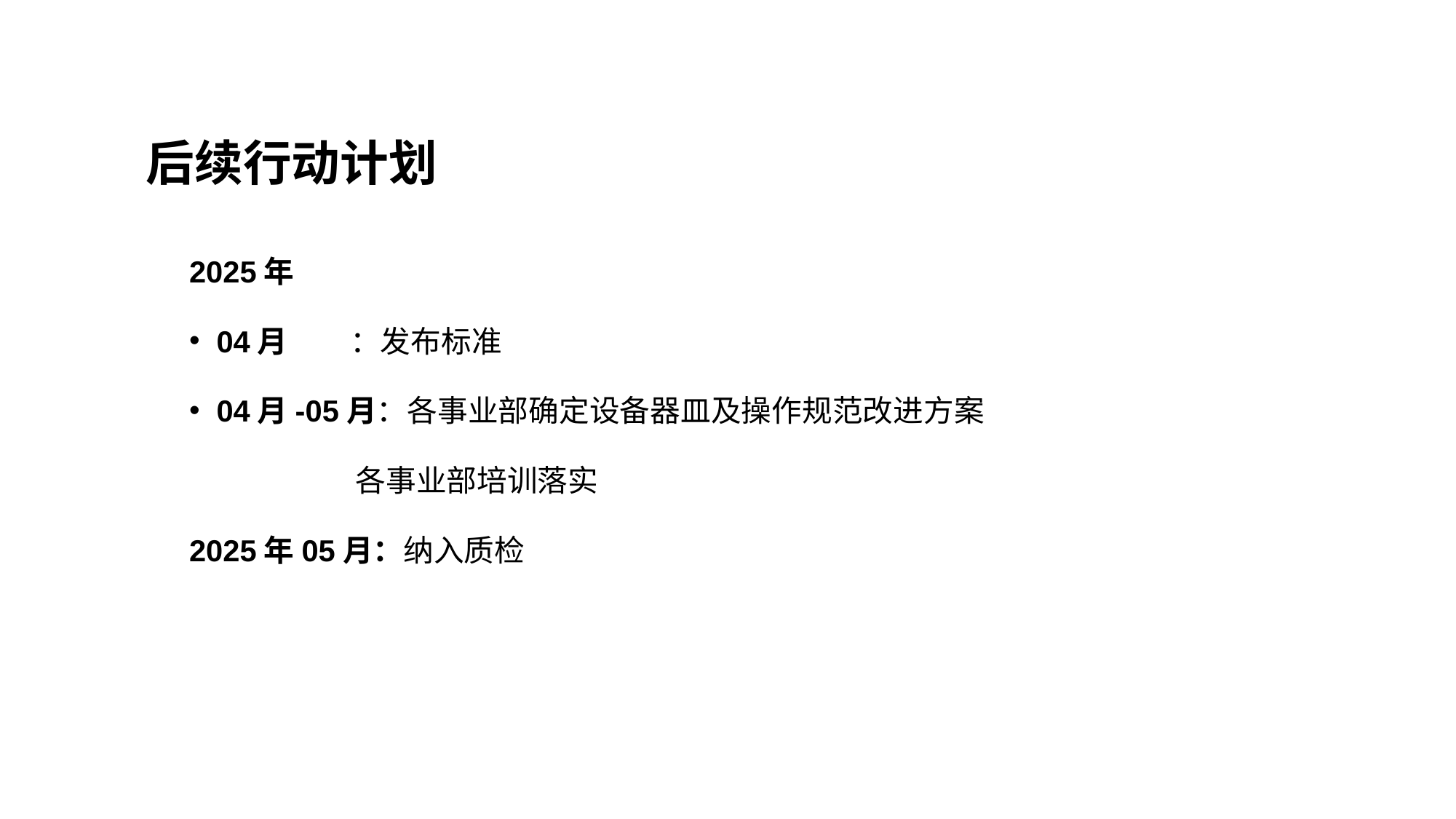

# 后续行动计划
2025年
04月         ：发布标准
04月-05月：各事业部确定设备器皿及操作规范改进方案
                       各事业部培训落实
2025年05月：纳入质检